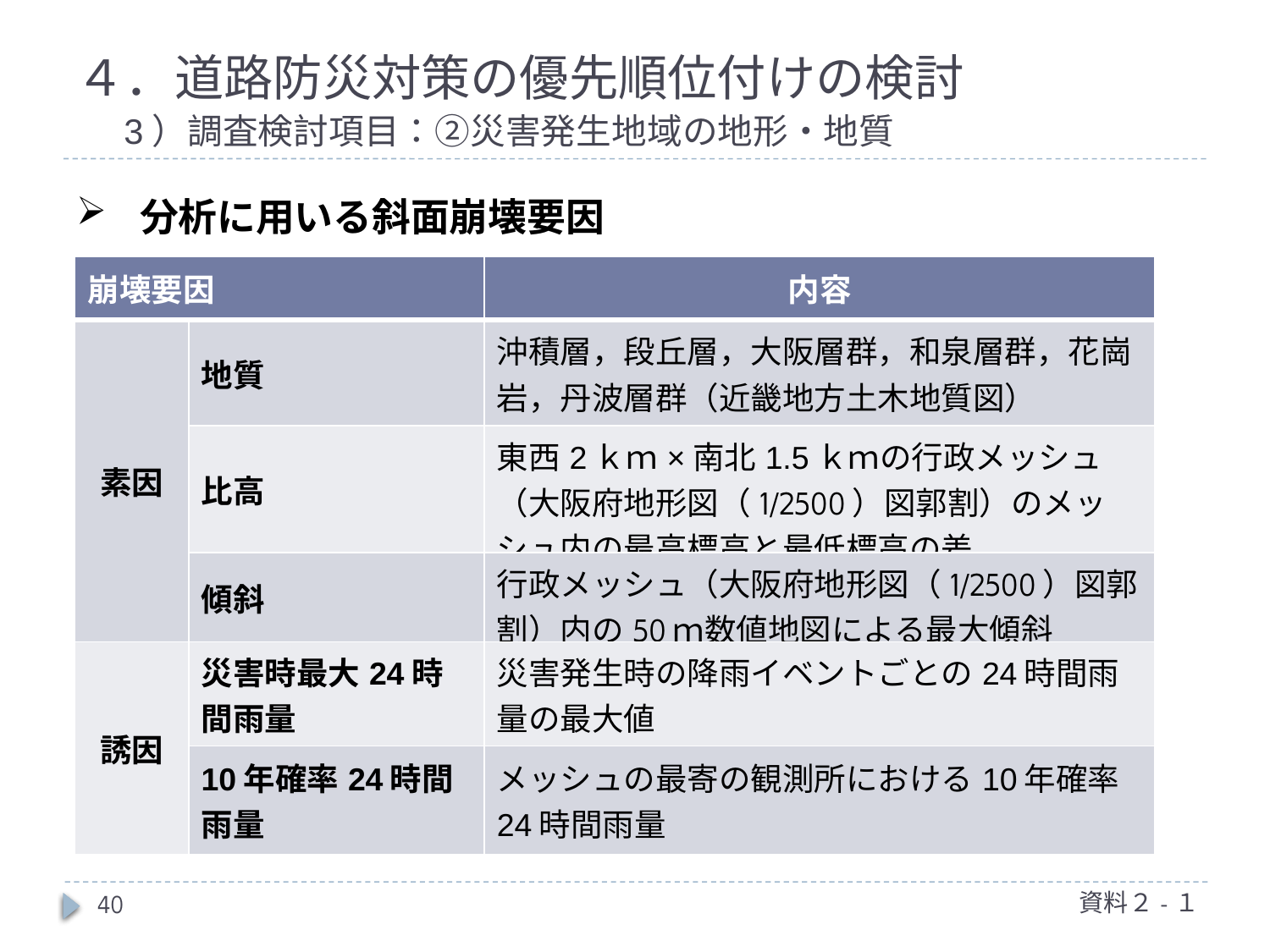

# ４．道路防災対策の優先順位付けの検討 　3）調査検討項目：②災害発生地域の地形・地質
分析に用いる斜面崩壊要因
| 崩壊要因 |  | 内容 |
| --- | --- | --- |
| 素因 | 地質 | 沖積層，段丘層，大阪層群，和泉層群，花崗岩，丹波層群（近畿地方土木地質図） |
|  | 比高 | 東西2ｋｍ×南北1.5ｋｍの行政メッシュ（大阪府地形図（1/2500）図郭割）のメッシュ内の最高標高と最低標高の差 |
|  | 傾斜 | 行政メッシュ（大阪府地形図（1/2500）図郭割）内の50ｍ数値地図による最大傾斜 |
| 誘因 | 災害時最大24時間雨量 | 災害発生時の降雨イベントごとの24時間雨量の最大値 |
|  | 10年確率24時間雨量 | メッシュの最寄の観測所における10年確率24時間雨量 |
資料２-１
40